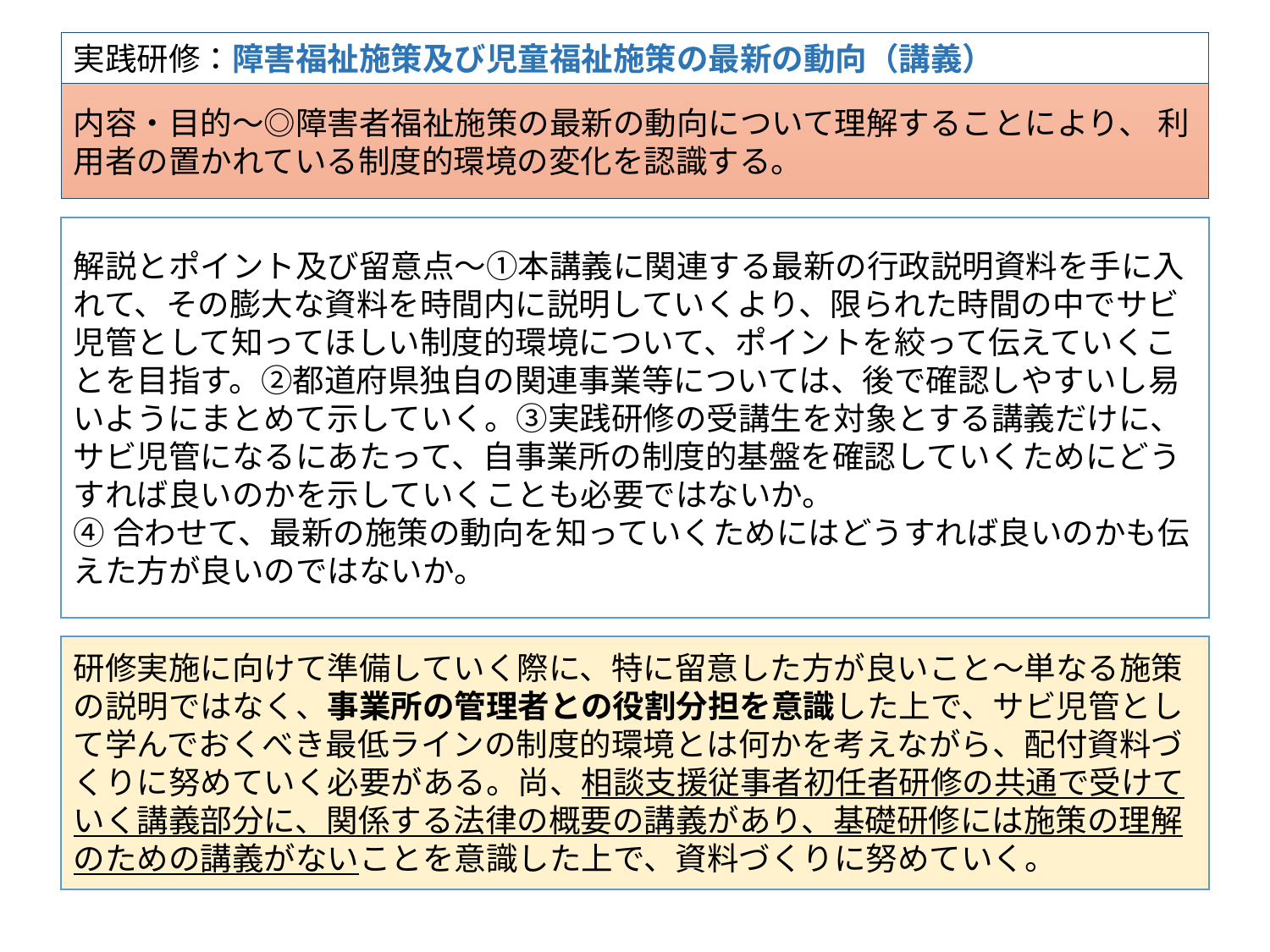

実践研修：障害福祉施策及び児童福祉施策の最新の動向（講義）
内容・目的～◎障害者福祉施策の最新の動向について理解することにより、 利用者の置かれている制度的環境の変化を認識する。
解説とポイント及び留意点～①本講義に関連する最新の行政説明資料を手に入れて、その膨大な資料を時間内に説明していくより、限られた時間の中でサビ児管として知ってほしい制度的環境について、ポイントを絞って伝えていくことを目指す。②都道府県独自の関連事業等については、後で確認しやすいし易いようにまとめて示していく。③実践研修の受講生を対象とする講義だけに、サビ児管になるにあたって、自事業所の制度的基盤を確認していくためにどうすれば良いのかを示していくことも必要ではないか。
④合わせて、最新の施策の動向を知っていくためにはどうすれば良いのかも伝えた方が良いのではないか。
研修実施に向けて準備していく際に、特に留意した方が良いこと～単なる施策の説明ではなく、事業所の管理者との役割分担を意識した上で、サビ児管として学んでおくべき最低ラインの制度的環境とは何かを考えながら、配付資料づくりに努めていく必要がある。尚、相談支援従事者初任者研修の共通で受けていく講義部分に、関係する法律の概要の講義があり、基礎研修には施策の理解のための講義がないことを意識した上で、資料づくりに努めていく。